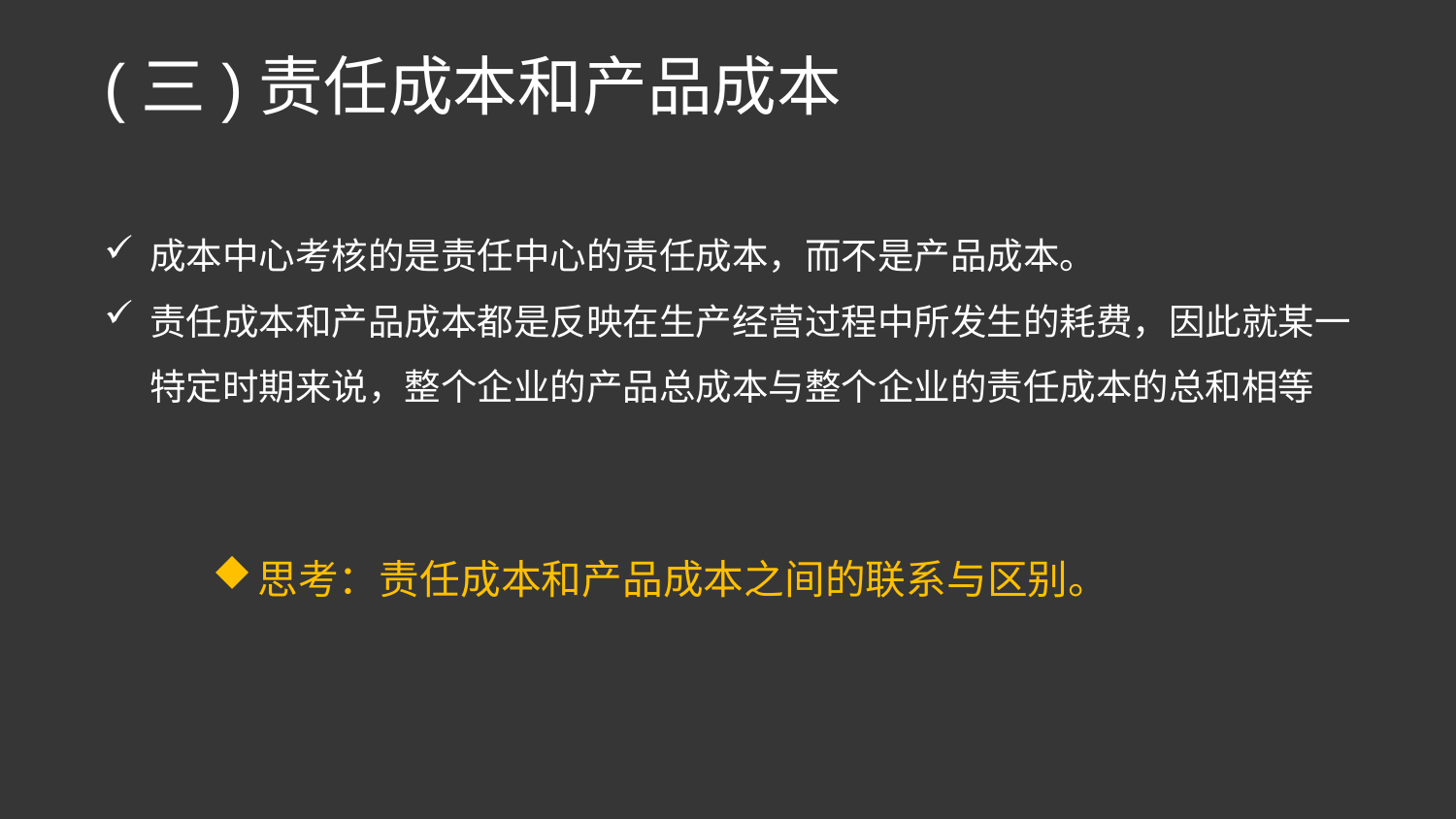

(三)责任成本和产品成本
成本中心考核的是责任中心的责任成本，而不是产品成本。
责任成本和产品成本都是反映在生产经营过程中所发生的耗费，因此就某一特定时期来说，整个企业的产品总成本与整个企业的责任成本的总和相等
思考：责任成本和产品成本之间的联系与区别。